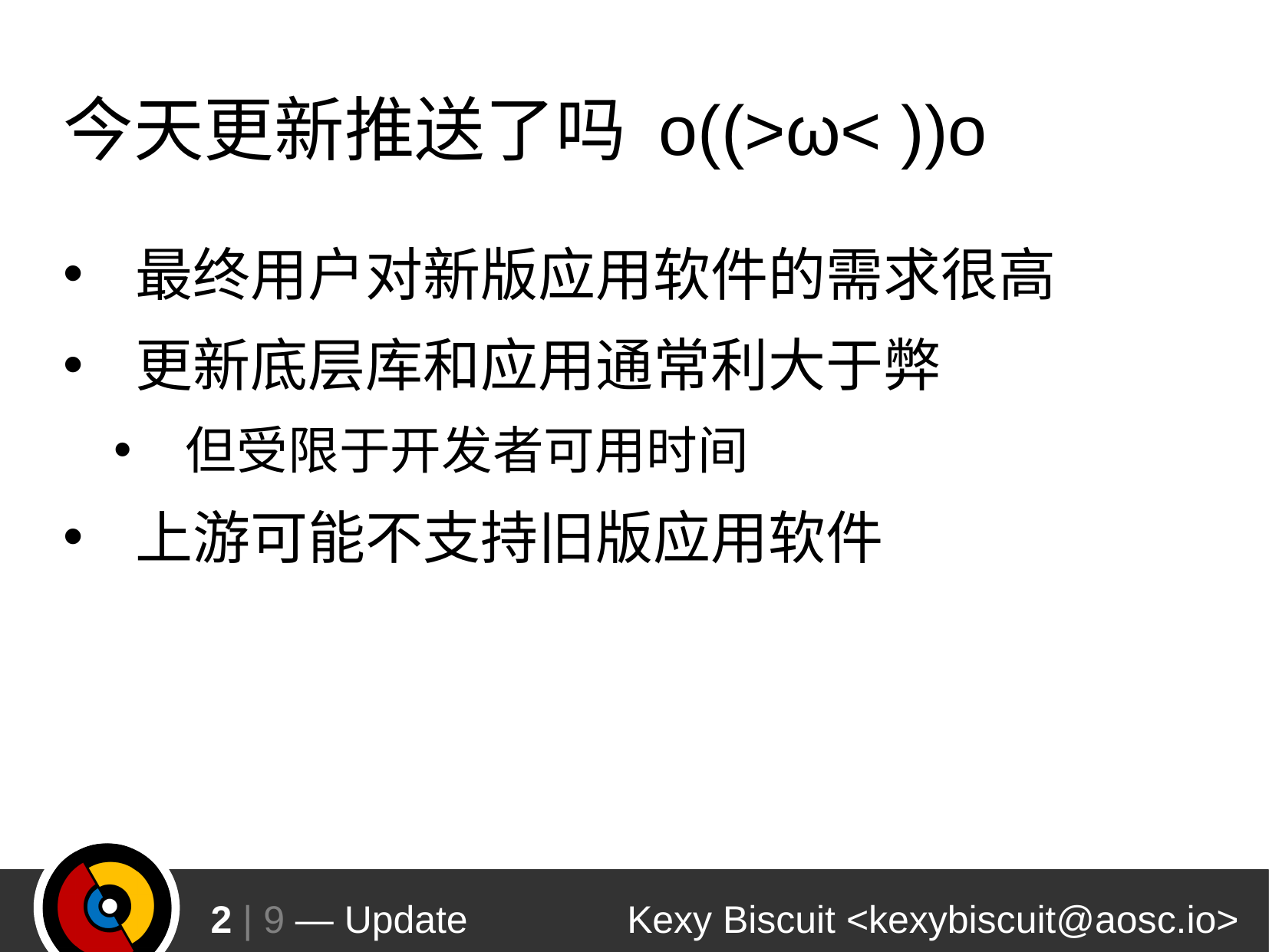

# 今天更新推送了吗 o((>ω< ))o
最终用户对新版应用软件的需求很高
更新底层库和应用通常利大于弊
但受限于开发者可用时间
上游可能不支持旧版应用软件